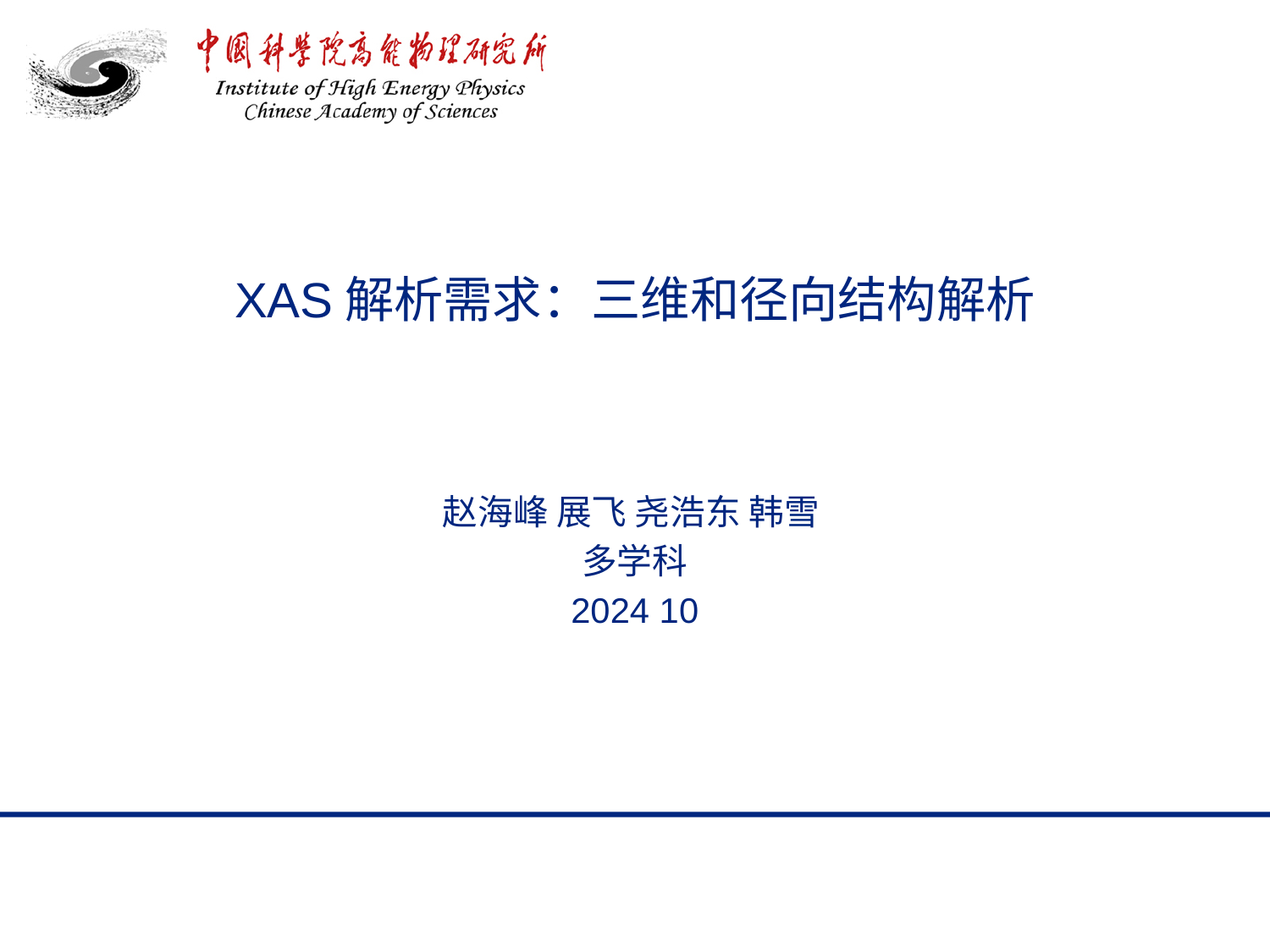

# XAS解析需求：三维和径向结构解析

赵海峰 展飞 尧浩东 韩雪
多学科
2024 10
1